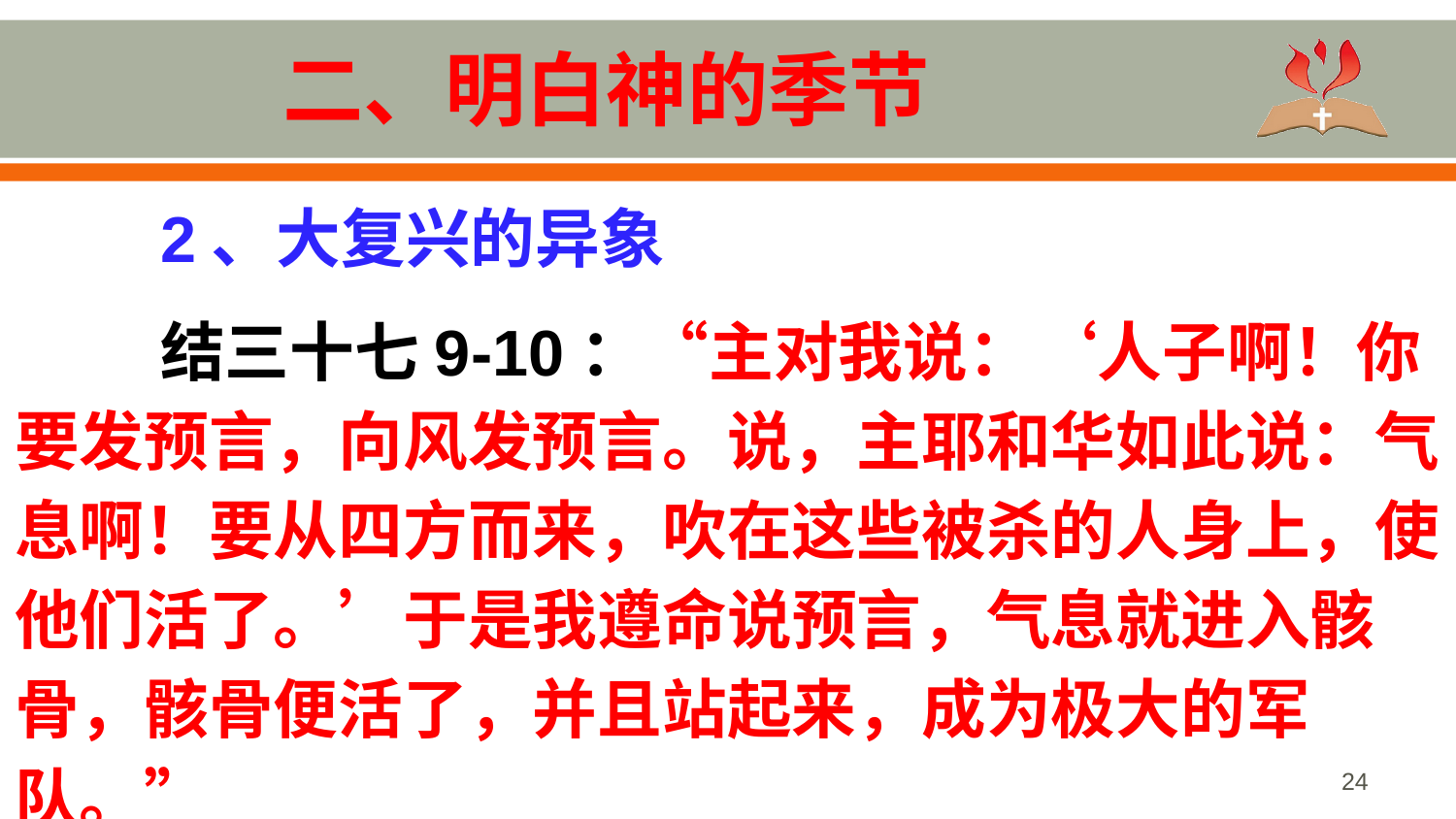

# 二、明白神的季节
	2、大复兴的异象
	结三十七9-10：“主对我说：‘人子啊！你要发预言，向风发预言。说，主耶和华如此说：气息啊！要从四方而来，吹在这些被杀的人身上，使他们活了。’于是我遵命说预言，气息就进入骸骨，骸骨便活了，并且站起来，成为极大的军队。”

24